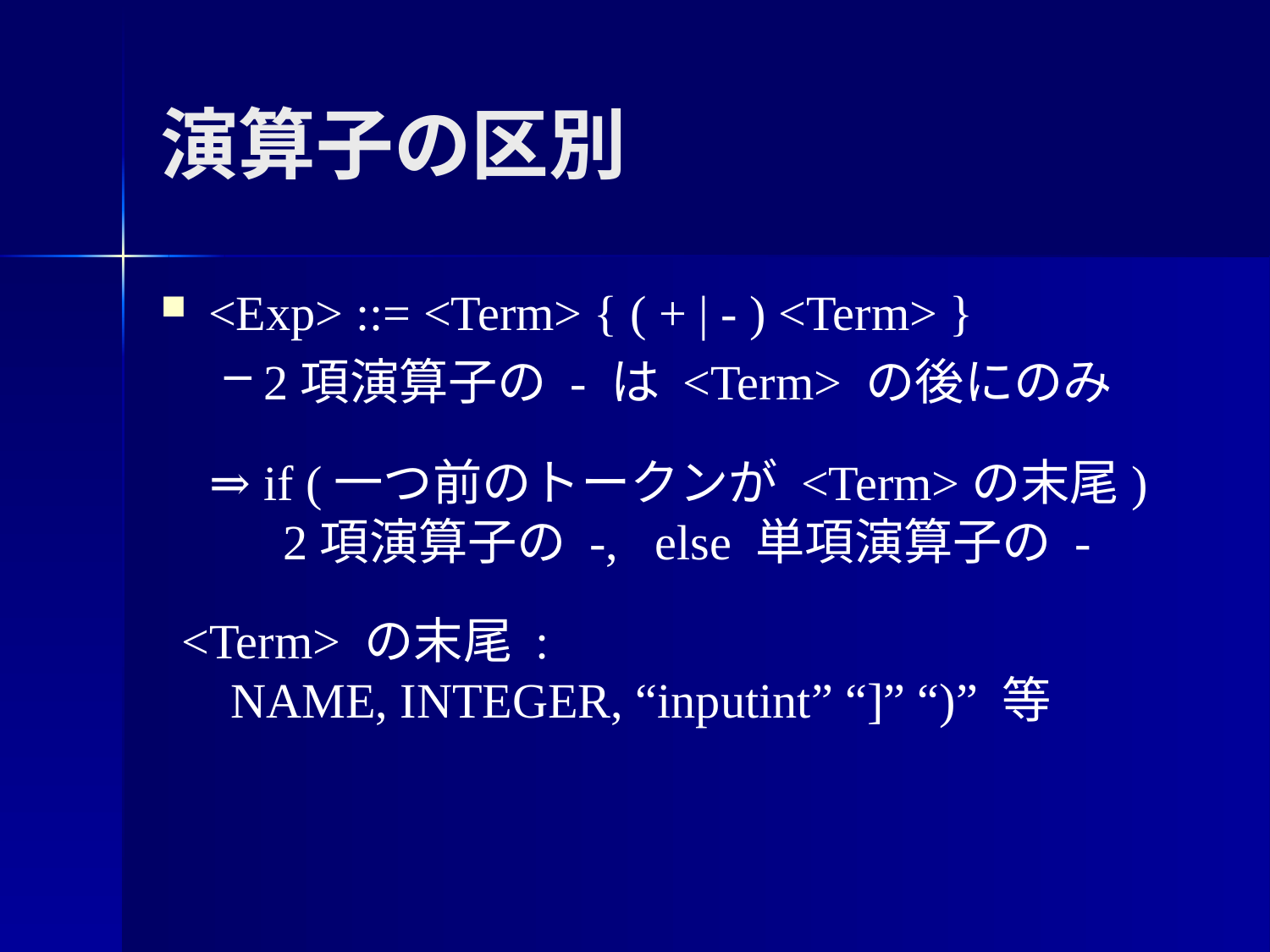

# 演算子の区別
<Exp> ::= <Term> { ( + | - ) <Term> }
2項演算子の - は <Term> の後にのみ
⇒ if (一つ前のトークンが <Term>の末尾)
      2項演算子の -,   else 単項演算子の -
<Term> の末尾 :
    NAME, INTEGER, “inputint” “]” “)” 等